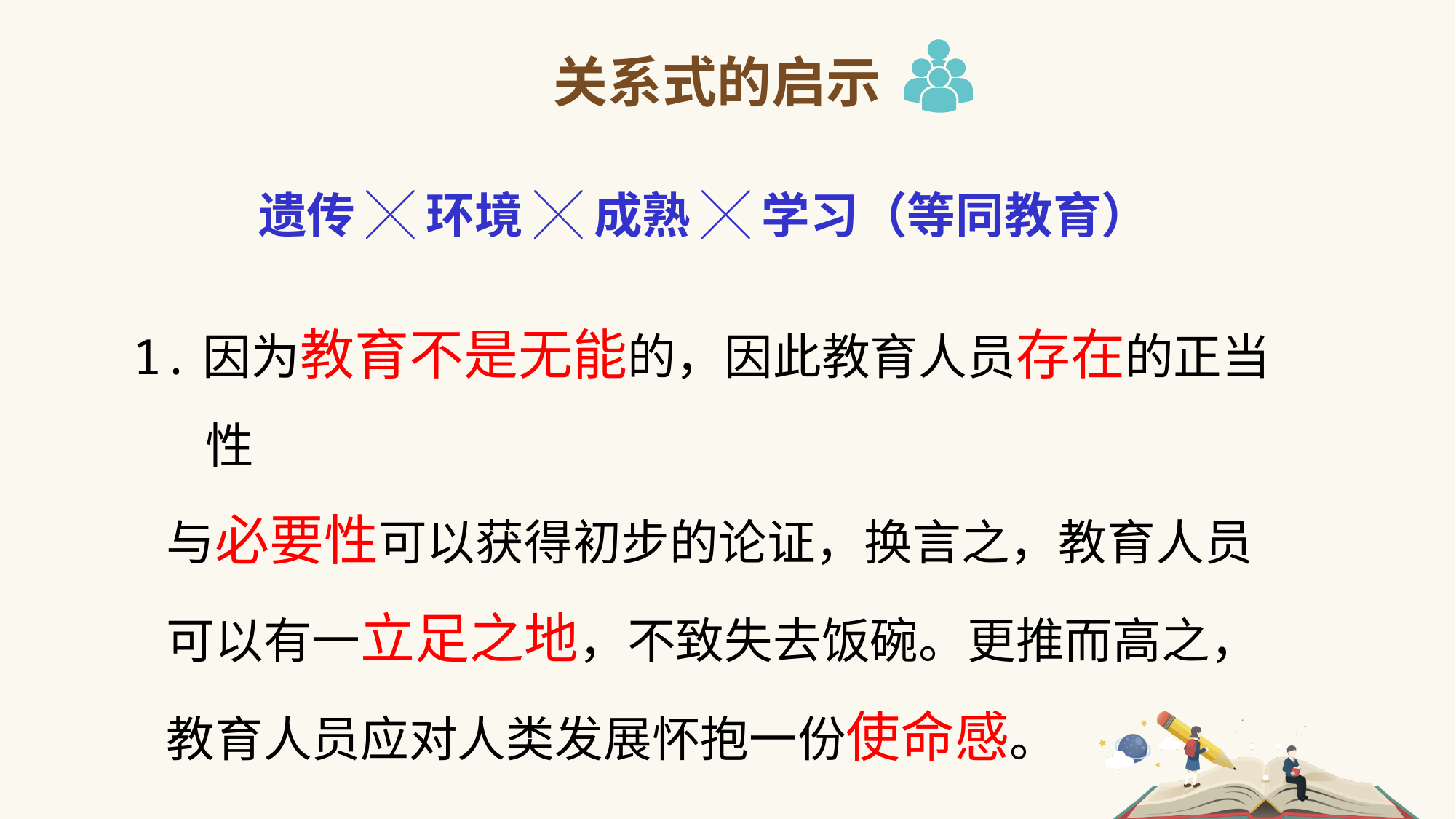

关系式的启示
遗传 ╳ 环境 ╳ 成熟 ╳ 学习（等同教育）

1.因为教育不是无能的，因此教育人员存在的正当性
  与必要性可以获得初步的论证，换言之，教育人员
  可以有一立足之地，不致失去饭碗。更推而高之，
  教育人员应对人类发展怀抱一份使命感。